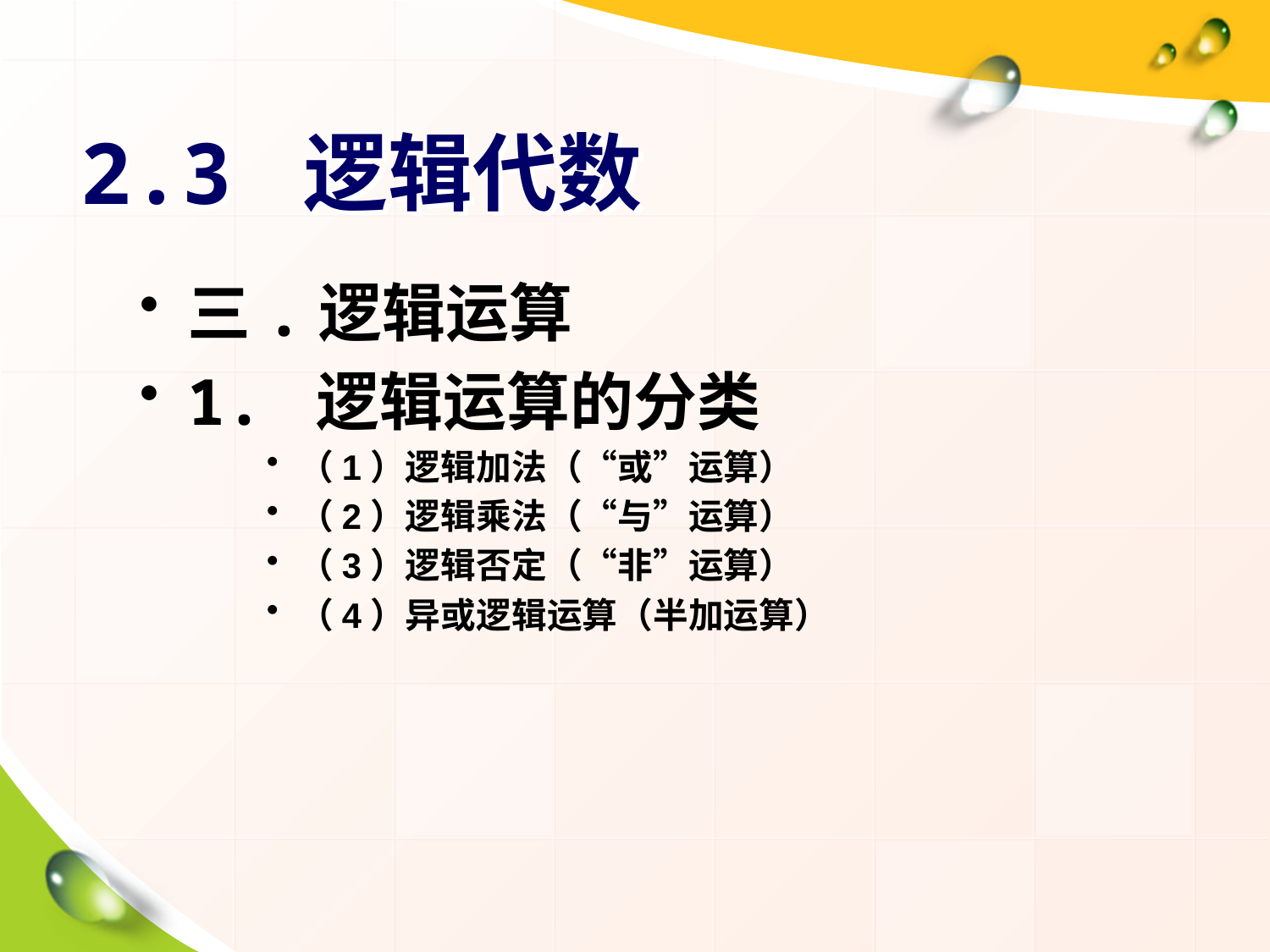

# 2.3 逻辑代数
三.逻辑运算
1. 逻辑运算的分类
（1）逻辑加法（“或”运算）
（2）逻辑乘法（“与”运算）
（3）逻辑否定（“非”运算）
（4）异或逻辑运算（半加运算）